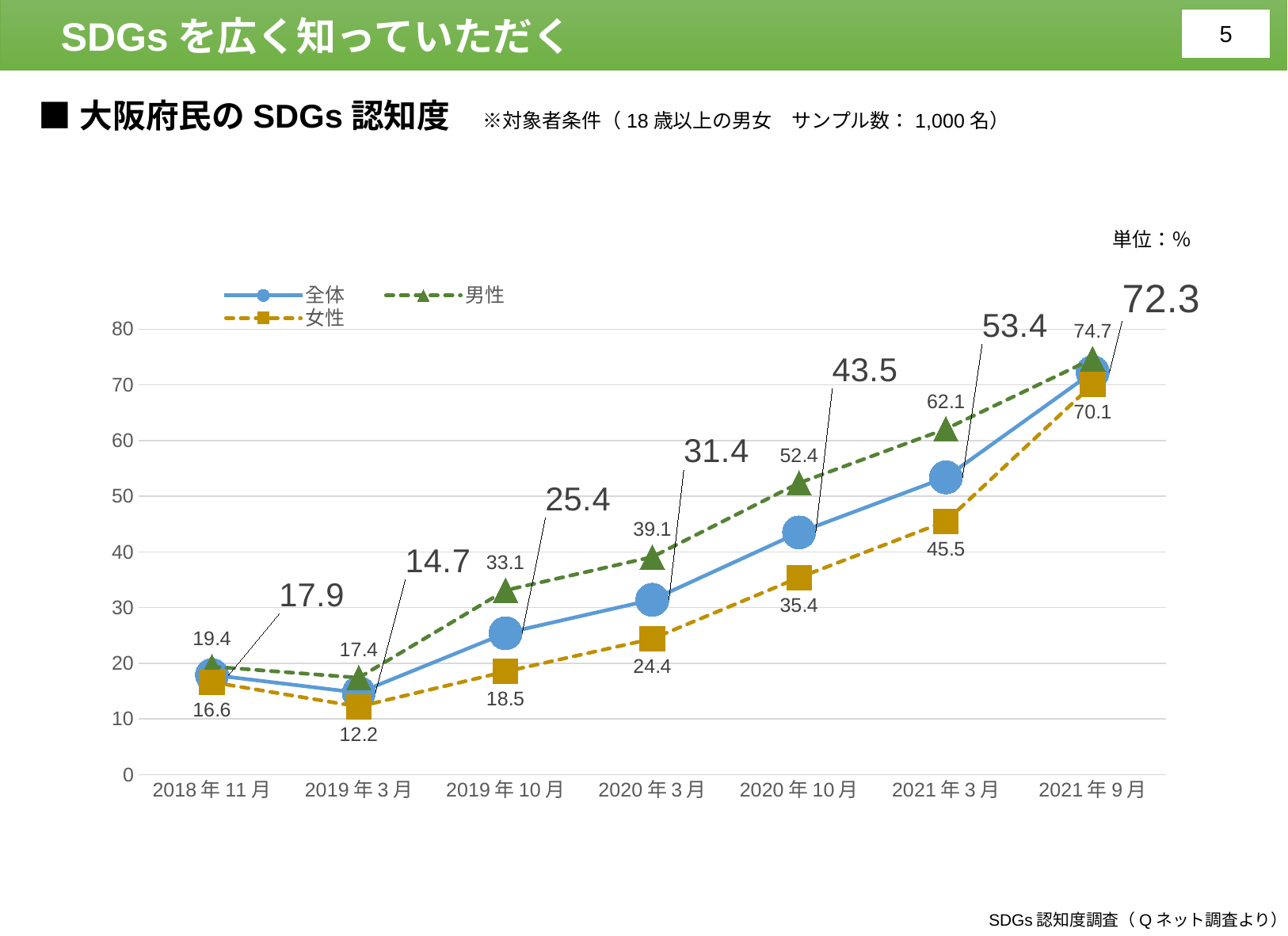

SDGsを広く知っていただく
■大阪府民のSDGs認知度　※対象者条件（18歳以上の男女　サンプル数：1,000名）

### Chart

| Category | 全体 | 男性 | 女性 |
|---|---|---|---|
| 43405 | 17.9 | 19.4 | 16.6 |
| 43525 | 14.7 | 17.4 | 12.2 |
| 43739 | 25.4 | 33.1 | 18.5 |
| 43891 | 31.4 | 39.1 | 24.4 |
| 44105 | 43.5 | 52.4 | 35.4 |
| 44256 | 53.4 | 62.1 | 45.5 |
| 44440 | 72.3 | 74.7 | 70.1 |
SDGs認知度調査（Qネット調査より）